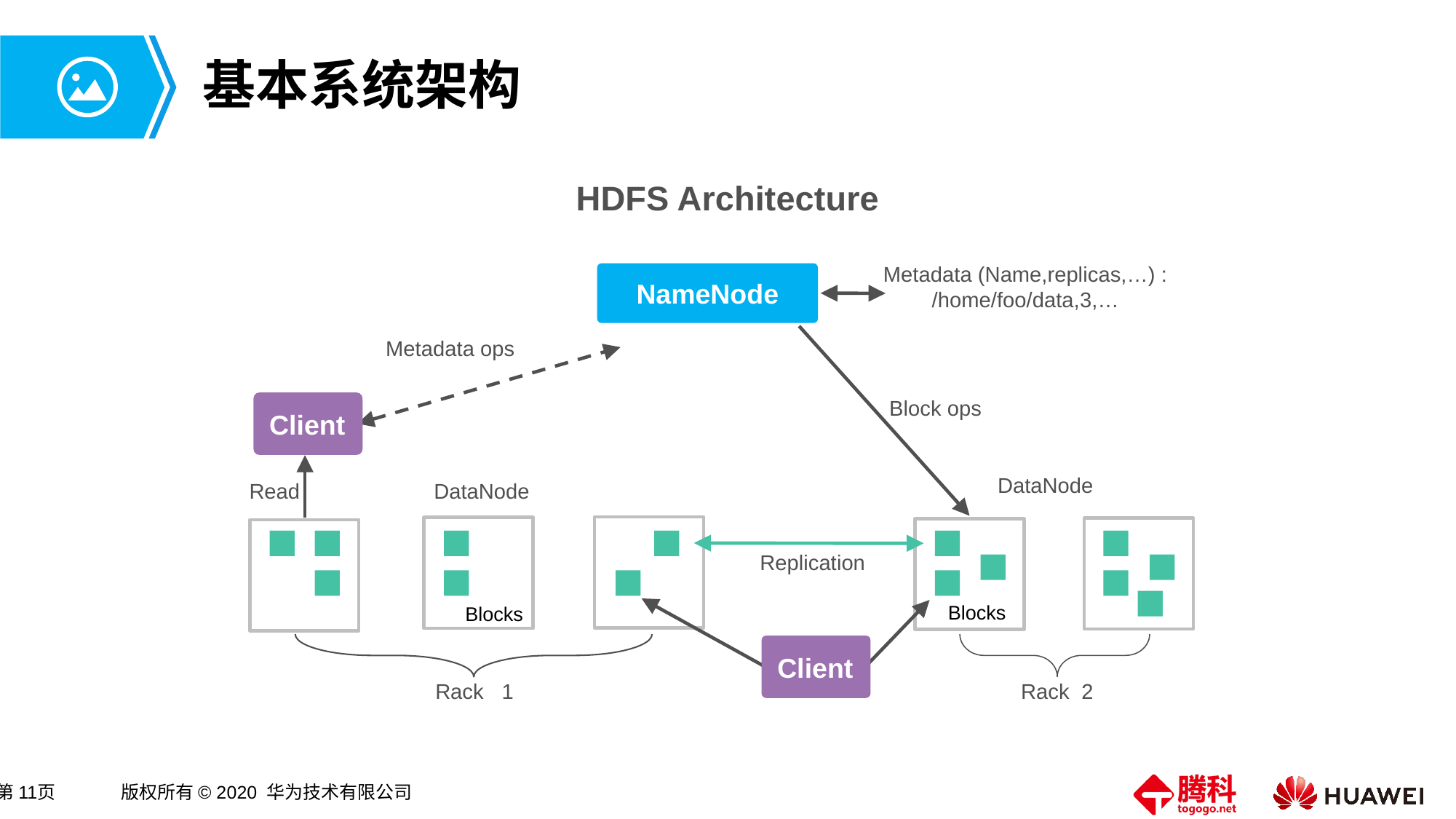

# 基本系统架构
HDFS Architecture
Metadata (Name,replicas,…) :
/home/foo/data,3,…

NameNode
Block ops
Metadata ops

Client
Read
DataNode
DataNode

Rack   1

Rack  2
Replication
Blocks
Blocks

Client